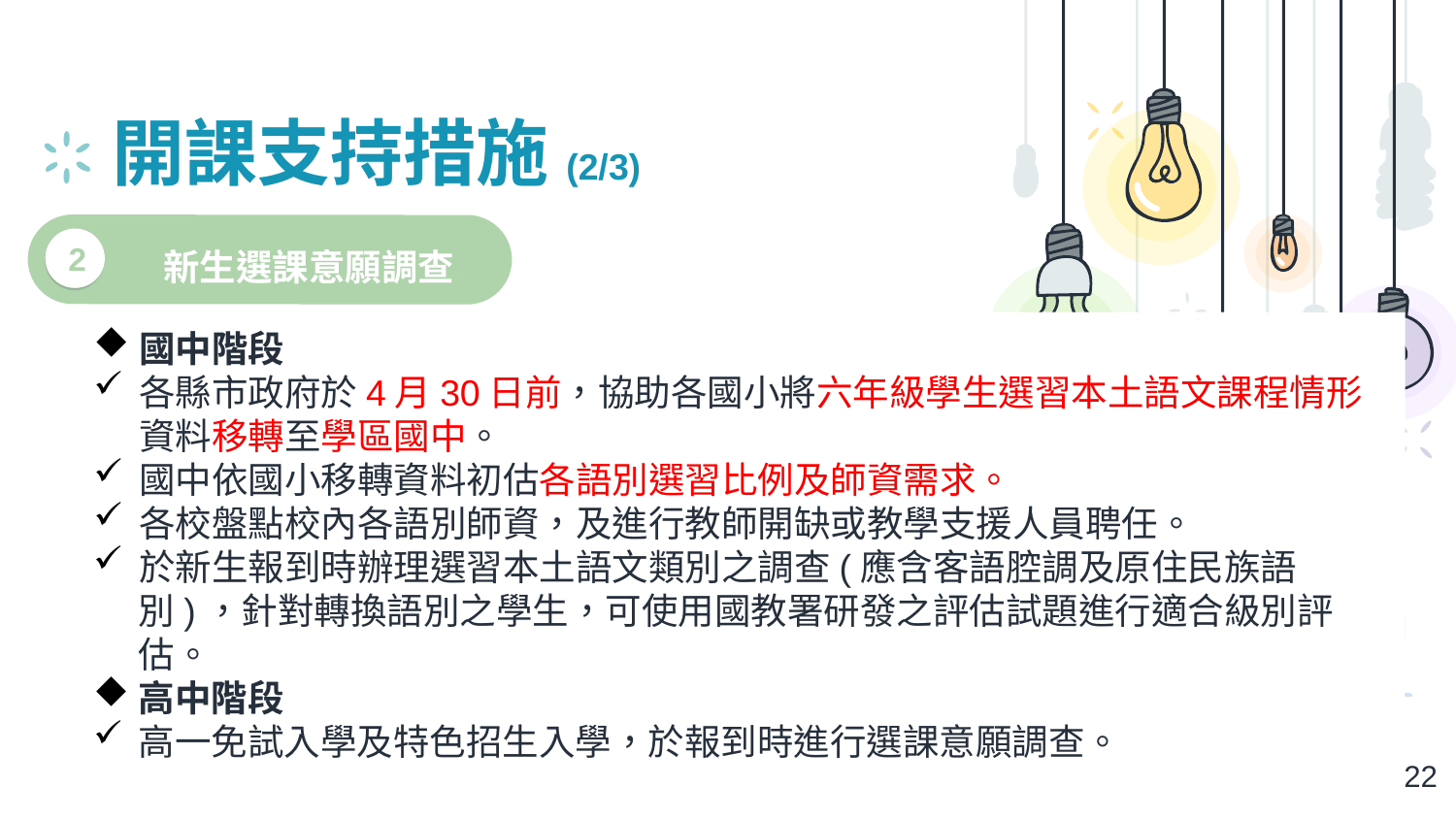

# 開課支持措施(2/3)
國中階段
各縣市政府於4月30日前，協助各國小將六年級學生選習本土語文課程情形資料移轉至學區國中。
國中依國小移轉資料初估各語別選習比例及師資需求。
各校盤點校內各語別師資，及進行教師開缺或教學支援人員聘任。
於新生報到時辦理選習本土語文類別之調查(應含客語腔調及原住民族語別)，針對轉換語別之學生，可使用國教署研發之評估試題進行適合級別評估。
高中階段
高一免試入學及特色招生入學，於報到時進行選課意願調查。

新生選課意願調查
2
22